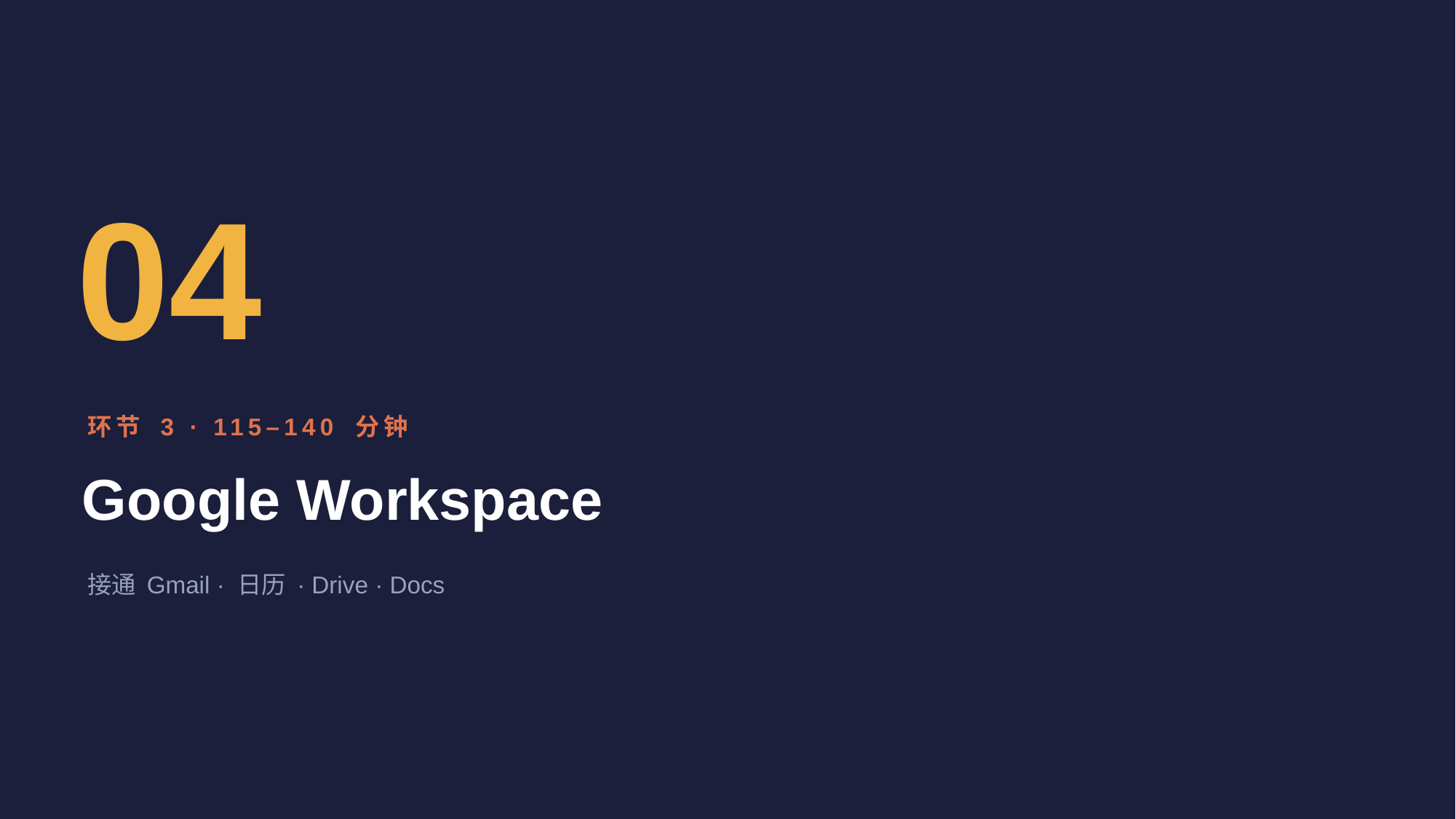

04
环节 3 · 115–140 分钟
Google Workspace
接通 Gmail · 日历 · Drive · Docs